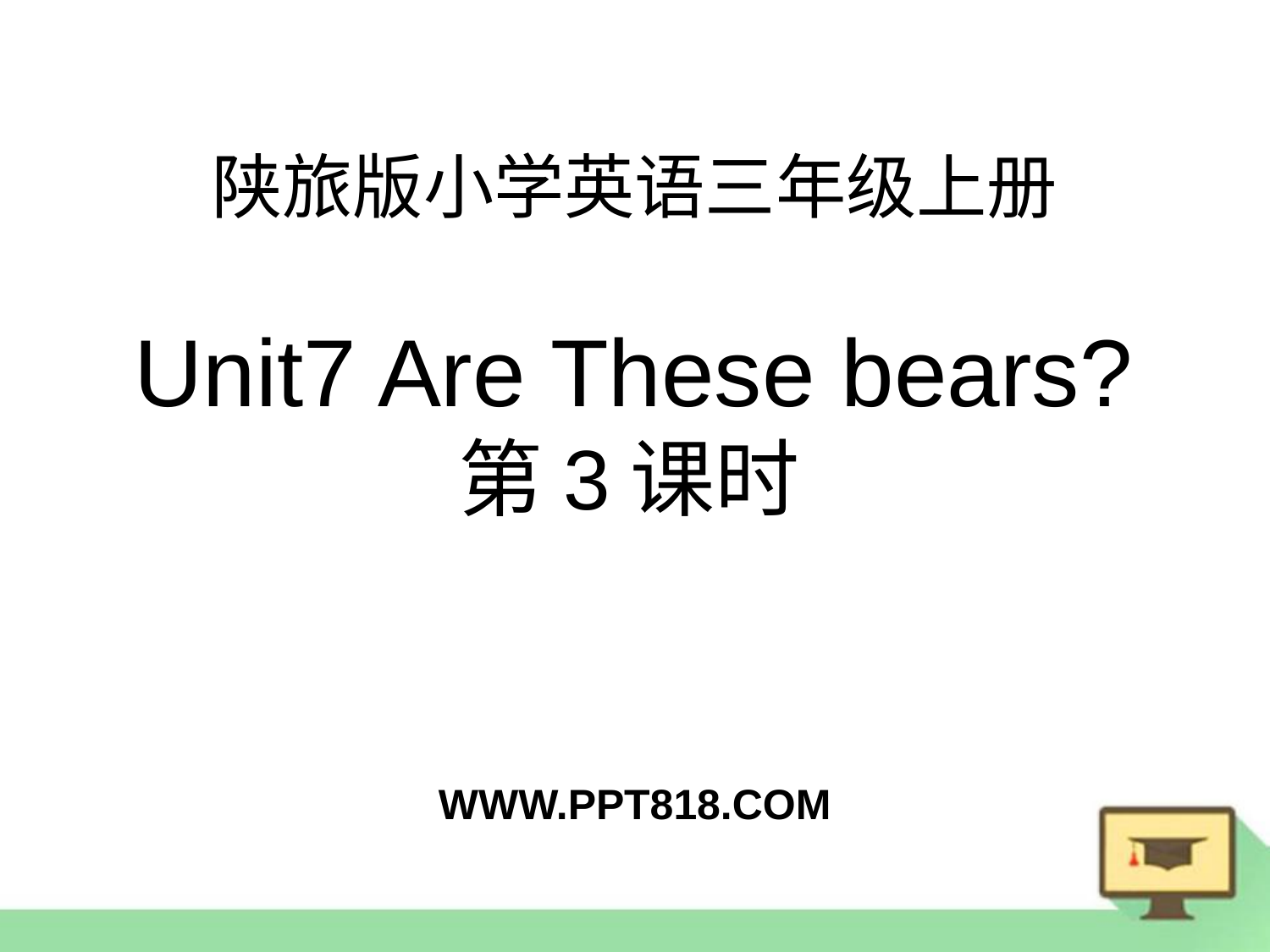

陕旅版小学英语三年级上册

 Unit7 Are These bears?
第3课时
WWW.PPT818.COM